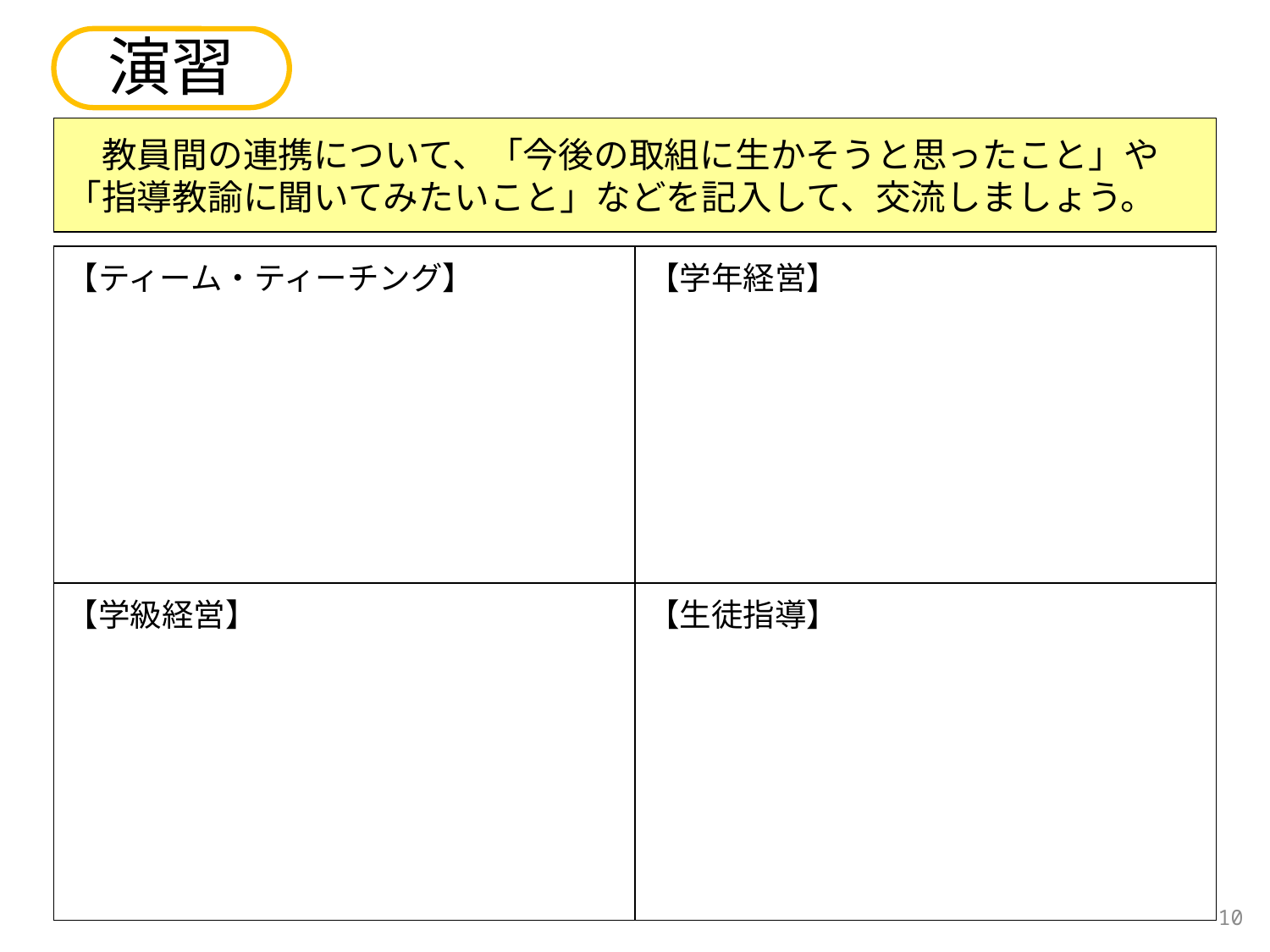

演習

　教員間の連携について、「今後の取組に生かそうと思ったこと」や「指導教諭に聞いてみたいこと」などを記入して、交流しましょう。
| 【ティーム・ティーチング】 | 【学年経営】 |
| --- | --- |
| 【学級経営】 | 【生徒指導】 |
10